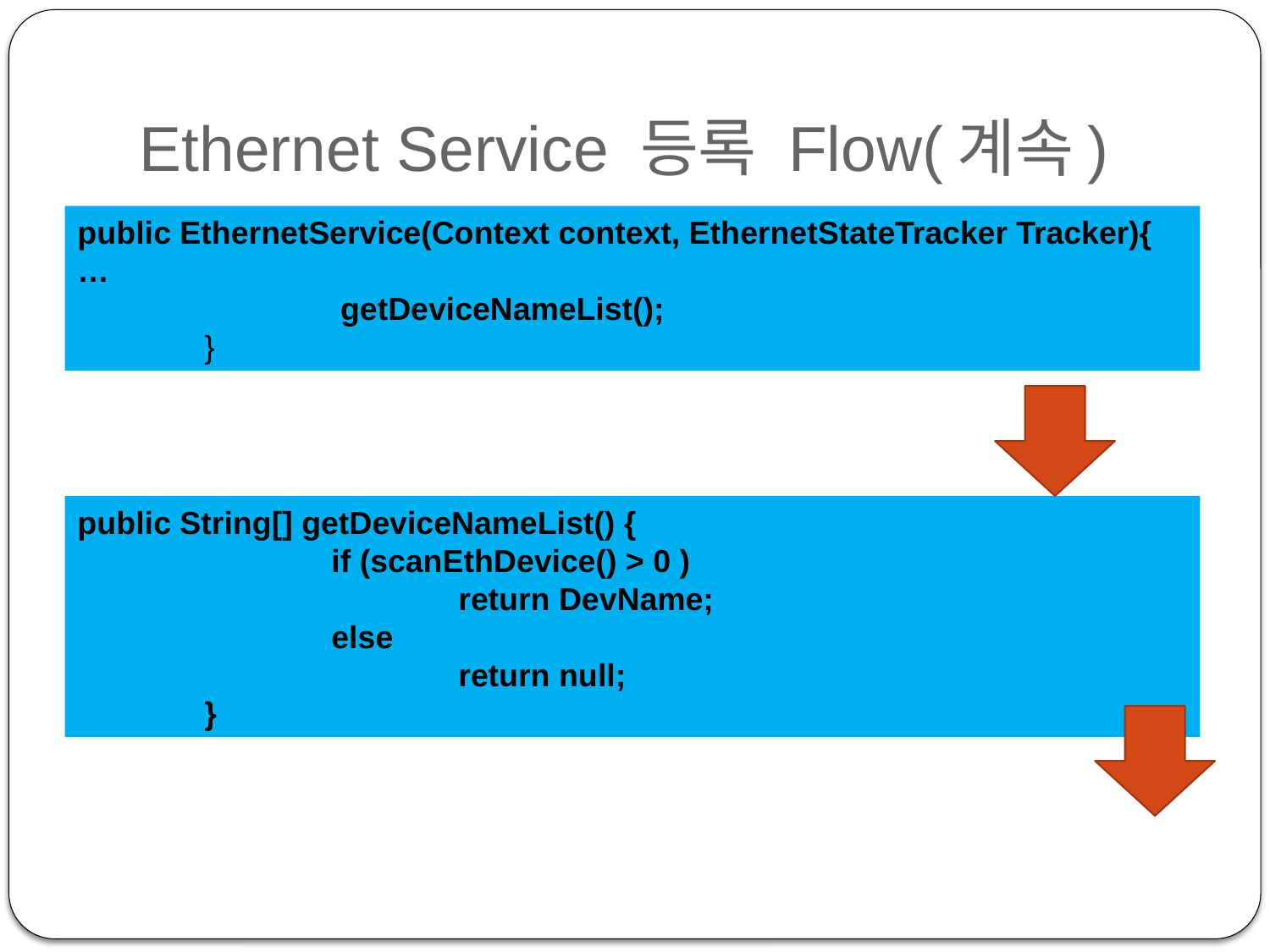

# Ethernet Service 등록 Flow(계속)
public EthernetService(Context context, EthernetStateTracker Tracker){
…
		 getDeviceNameList();
	}

public String[] getDeviceNameList() {
		if (scanEthDevice() > 0 )
			return DevName;
		else
			return null;
	}